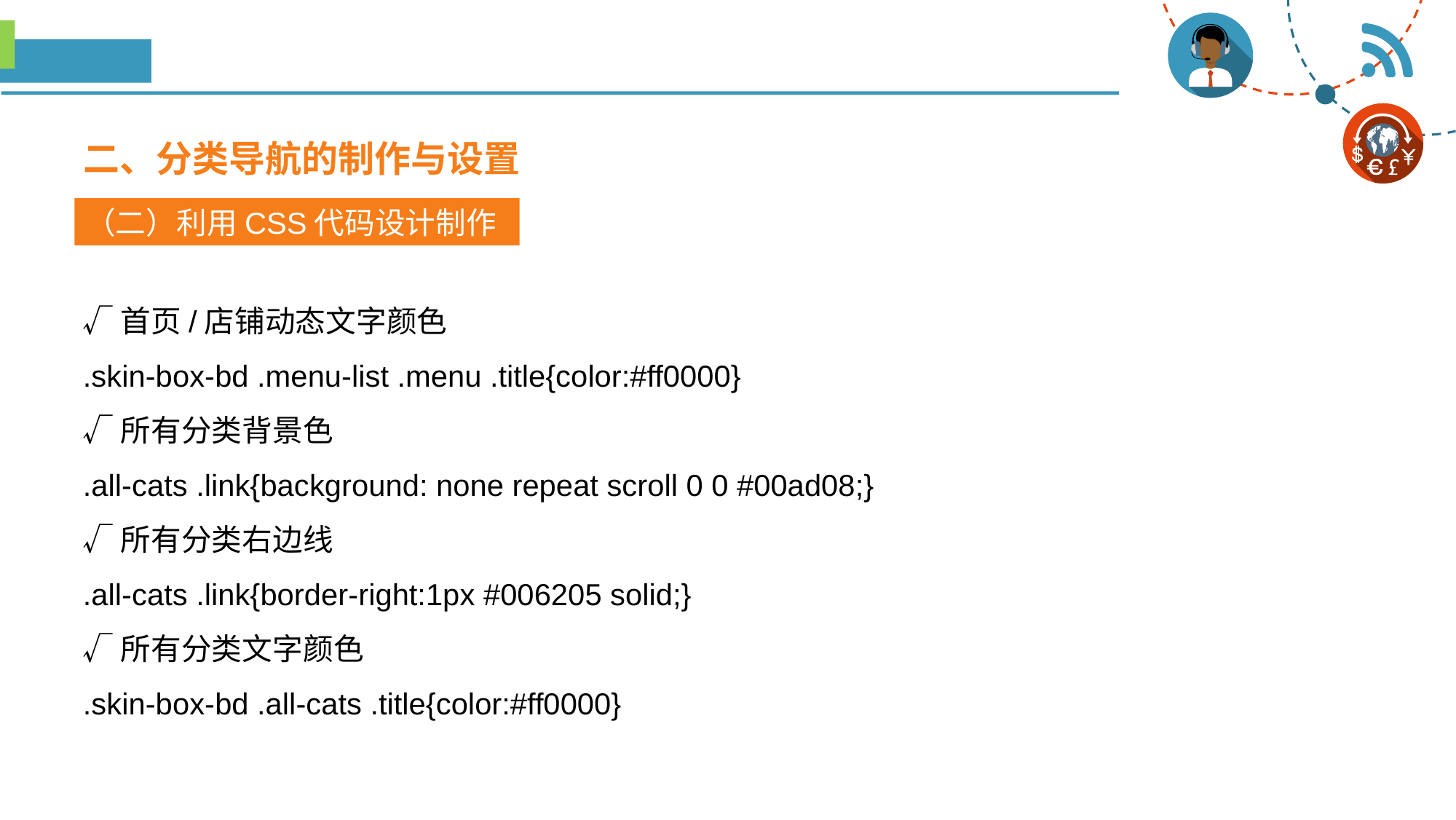

二、分类导航的制作与设置
（二）利用CSS代码设计制作
√首页/店铺动态文字颜色
.skin-box-bd .menu-list .menu .title{color:#ff0000}
√所有分类背景色
.all-cats .link{background: none repeat scroll 0 0 #00ad08;}
√所有分类右边线
.all-cats .link{border-right:1px #006205 solid;}
√所有分类文字颜色
.skin-box-bd .all-cats .title{color:#ff0000}